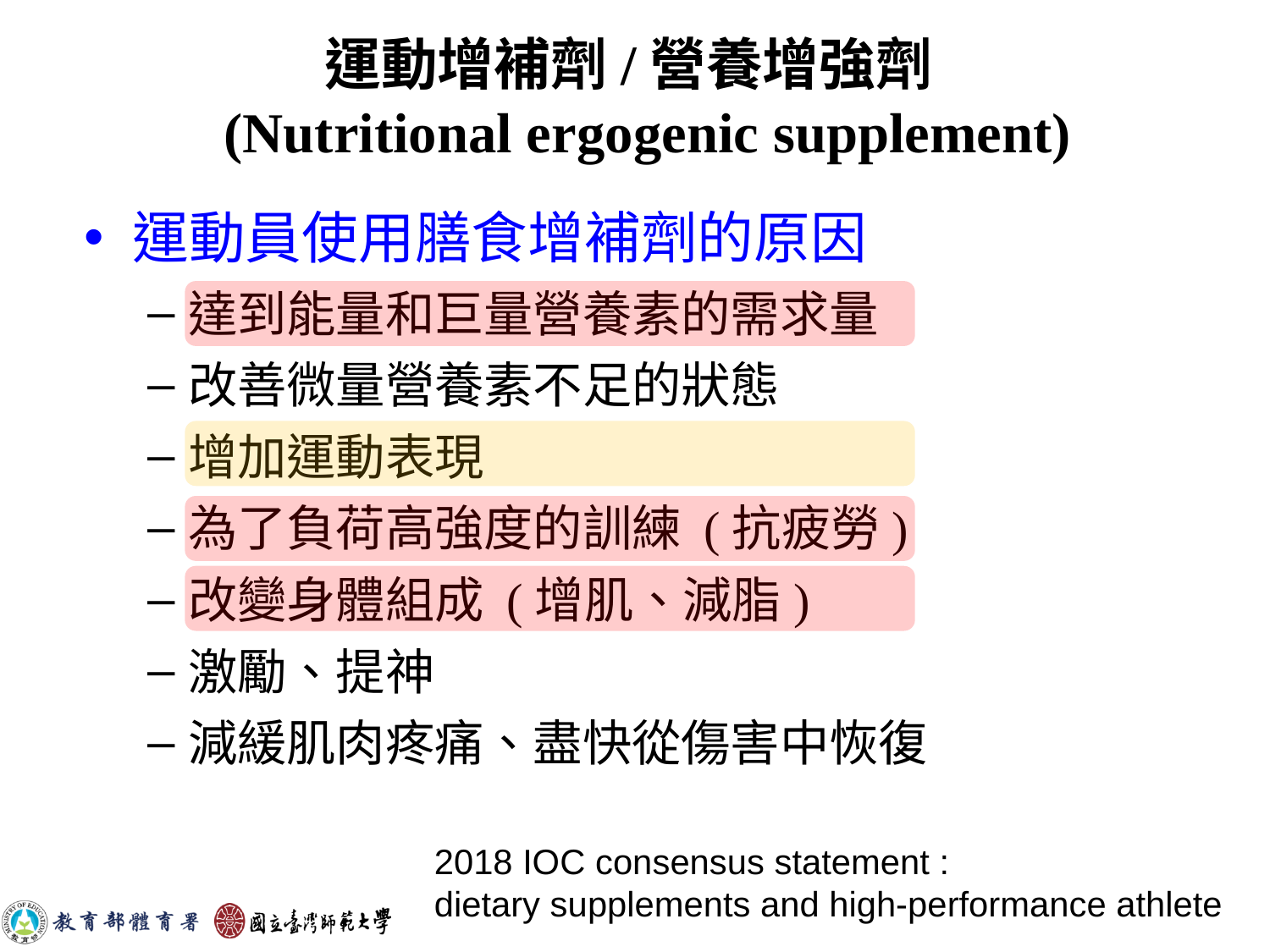

# 運動增補劑/營養增強劑 (Nutritional ergogenic supplement)
運動員使用膳食增補劑的原因
達到能量和巨量營養素的需求量
改善微量營養素不足的狀態
增加運動表現
為了負荷高強度的訓練 (抗疲勞)
改變身體組成 (增肌、減脂)
激勵、提神
減緩肌肉疼痛、盡快從傷害中恢復

2018 IOC consensus statement :
dietary supplements and high-performance athlete